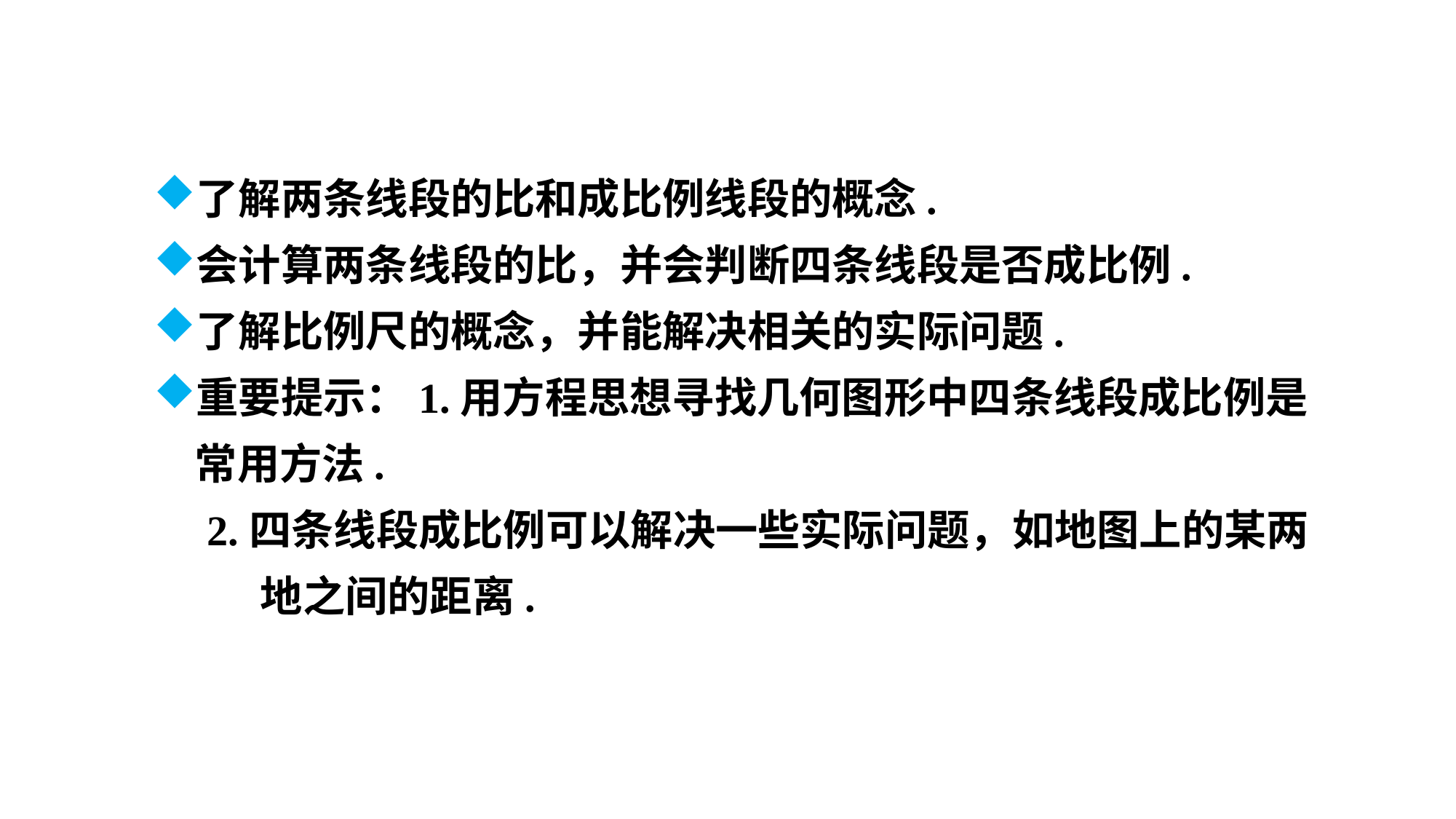

了解两条线段的比和成比例线段的概念.
会计算两条线段的比，并会判断四条线段是否成比例.
了解比例尺的概念，并能解决相关的实际问题.
重要提示：1.用方程思想寻找几何图形中四条线段成比例是常用方法.
2.四条线段成比例可以解决一些实际问题，如地图上的某两地之间的距离.